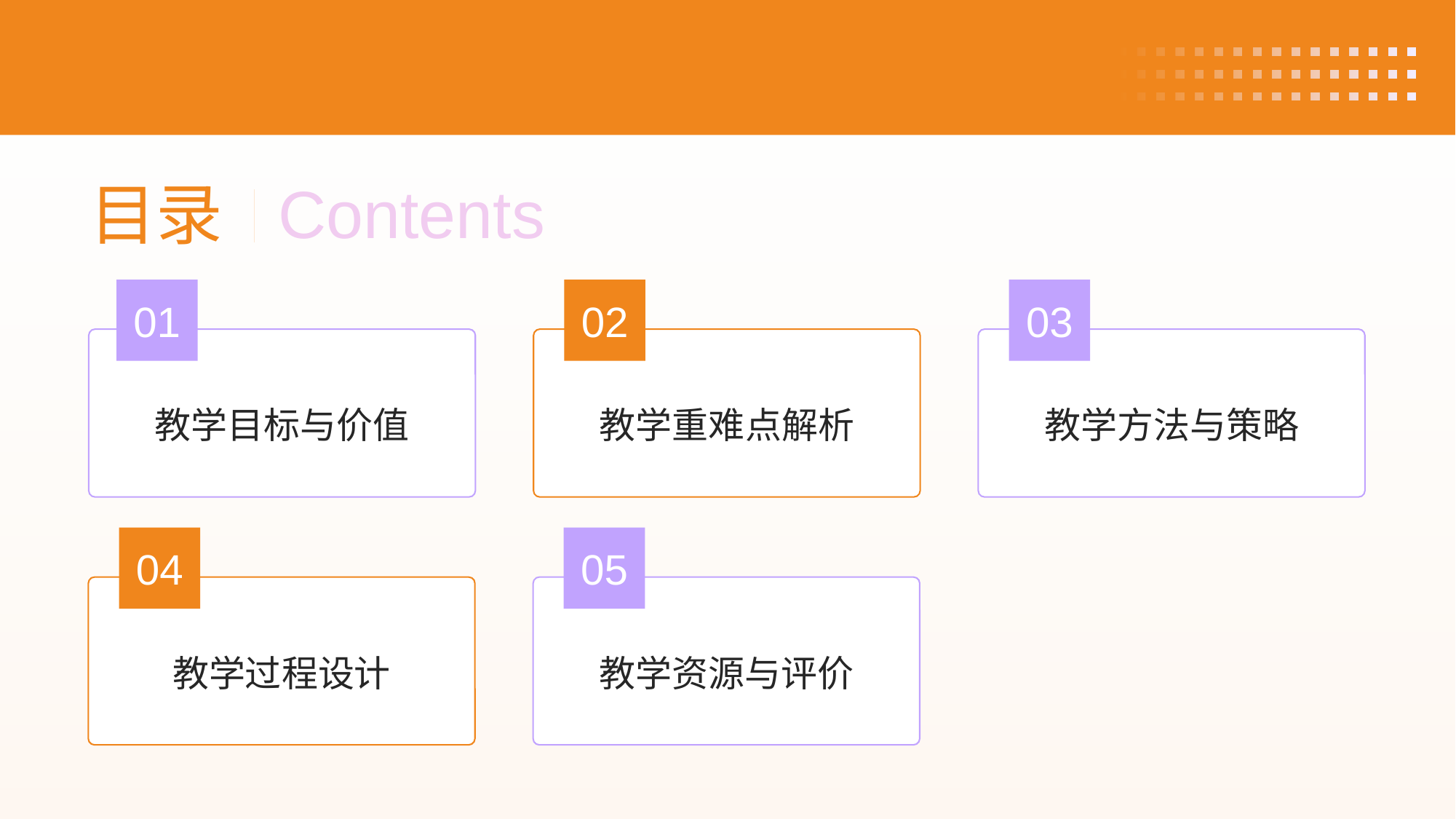

Contents
目录
01
02
03

教学目标与价值
教学重难点解析
教学方法与策略
04
05

教学过程设计
教学资源与评价